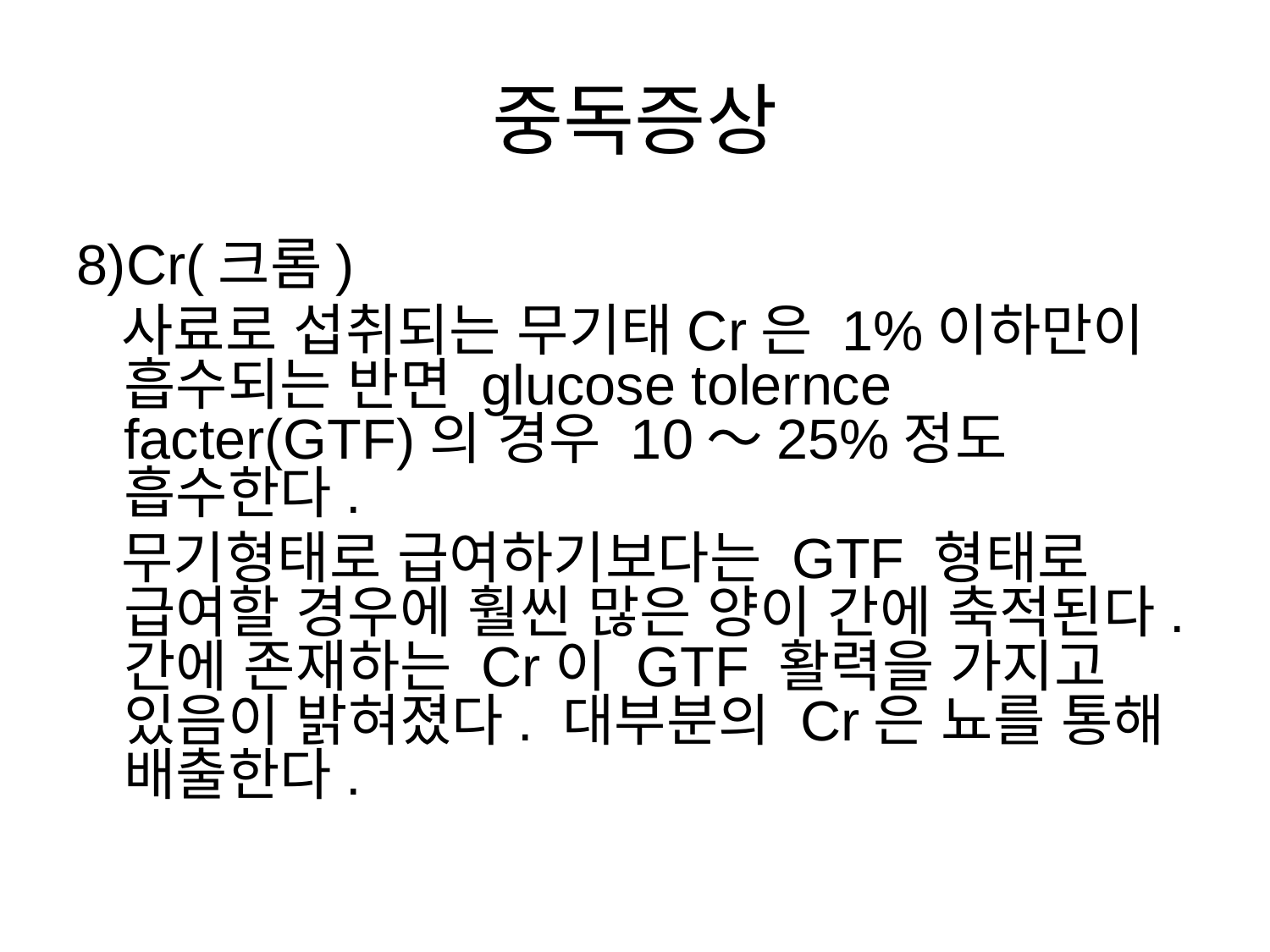

# 중독증상
8)Cr(크롬)
  사료로 섭취되는 무기태Cr은 1%이하만이 흡수되는 반면 glucose tolernce facter(GTF)의 경우 10～25%정도 흡수한다.
  무기형태로 급여하기보다는 GTF 형태로 급여할 경우에 훨씬 많은 양이 간에 축적된다. 간에 존재하는 Cr이 GTF 활력을 가지고 있음이 밝혀졌다. 대부분의 Cr은 뇨를 통해 배출한다.